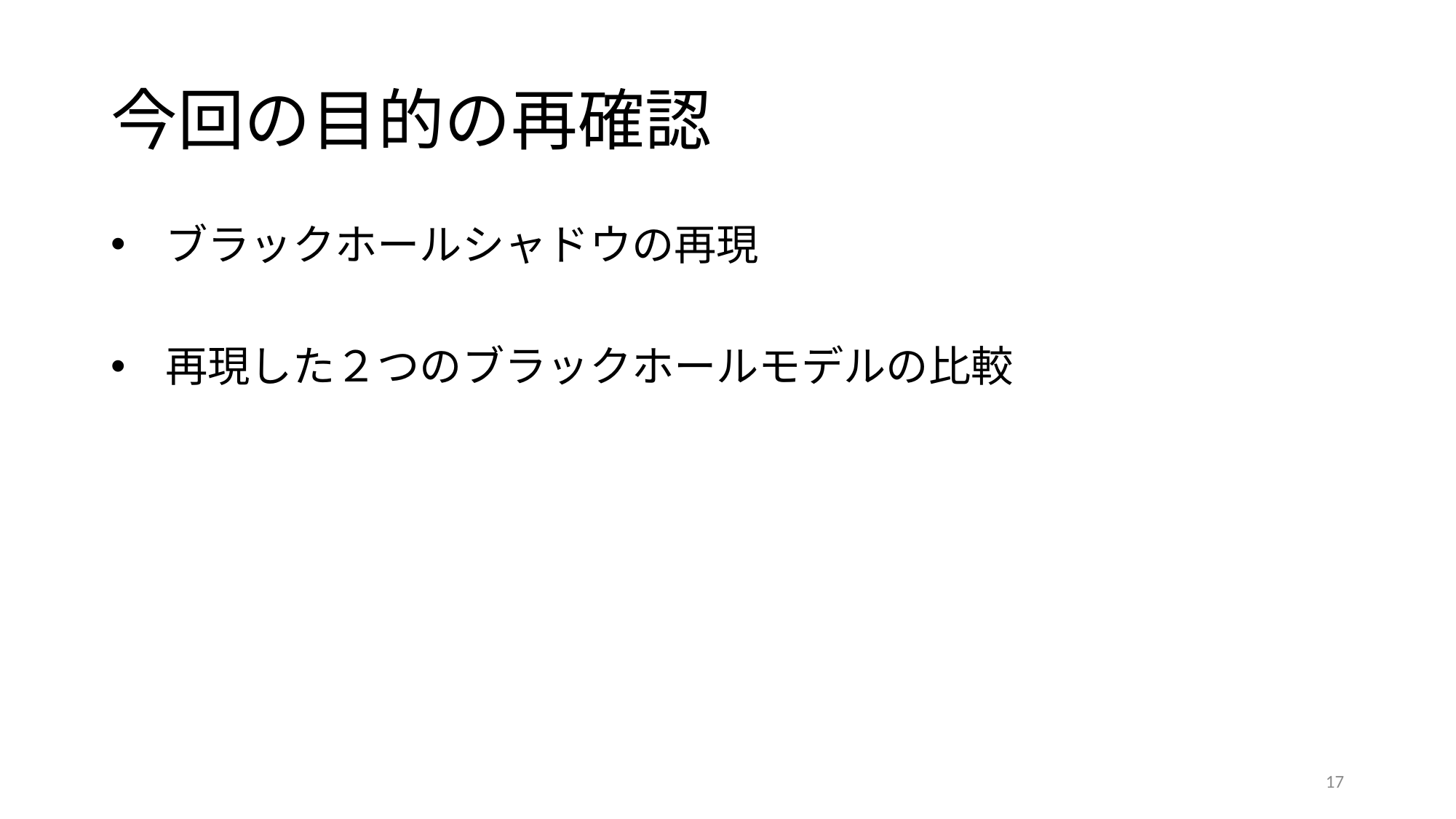

# 今回の目的の再確認
ブラックホールシャドウの再現

再現した２つのブラックホールモデルの比較
17